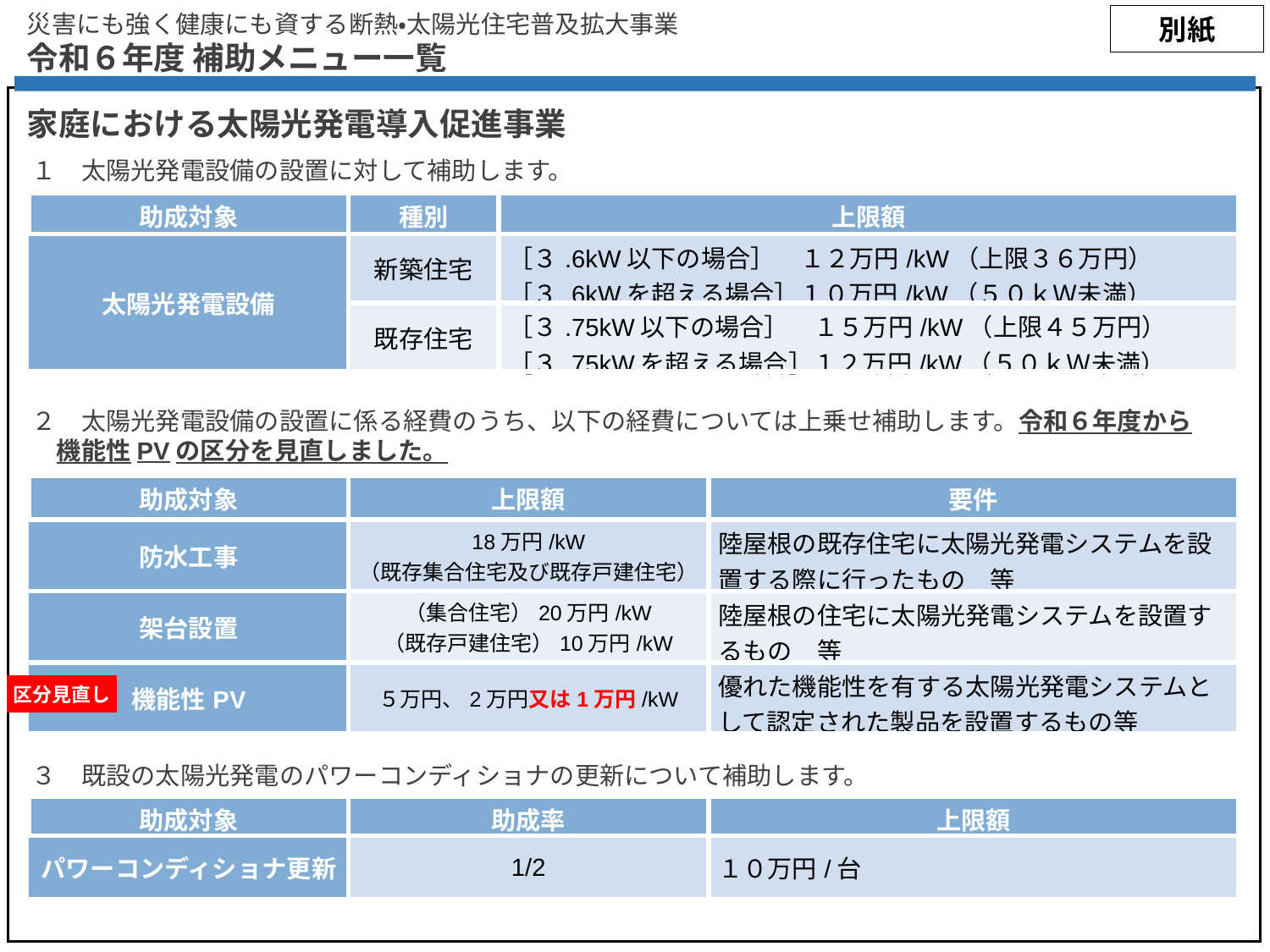

災害にも強く健康にも資する断熱・太陽光住宅普及拡大事業
令和６年度 補助メニュー一覧
別紙

家庭における太陽光発電導入促進事業
１　太陽光発電設備の設置に対して補助します。
| 助成対象 | 種別 | 上限額 |
| --- | --- | --- |
| 太陽光発電設備 | 新築住宅 | ［３.6kW以下の場合］　１２万円/kW（上限３６万円） ［３.6kWを超える場合］１０万円/kW（５０ｋＷ未満） |
|  | 既存住宅 | ［３.75kW以下の場合］　１５万円/kW（上限４５万円） ［３.75kWを超える場合］１２万円/kW（５０ｋＷ未満） |
２　太陽光発電設備の設置に係る経費のうち、以下の経費については上乗せ補助します。令和６年度から
　機能性PVの区分を見直しました。
| 助成対象 | 上限額 | 要件 |
| --- | --- | --- |
| 防水工事 | 18万円/kW （既存集合住宅及び既存戸建住宅） | 陸屋根の既存住宅に太陽光発電システムを設置する際に行ったもの　等 |
| 架台設置 | （集合住宅）20万円/kW （既存戸建住宅）10万円/kW | 陸屋根の住宅に太陽光発電システムを設置するもの　等 |
| 機能性PV | ５万円、2万円又は1万円/kW | 優れた機能性を有する太陽光発電システムとして認定された製品を設置するもの等 |
区分見直し
３　既設の太陽光発電のパワーコンディショナの更新について補助します。
| 助成対象 | 助成率 | 上限額 |
| --- | --- | --- |
| パワーコンディショナ更新 | 1/2 | １０万円/台 |